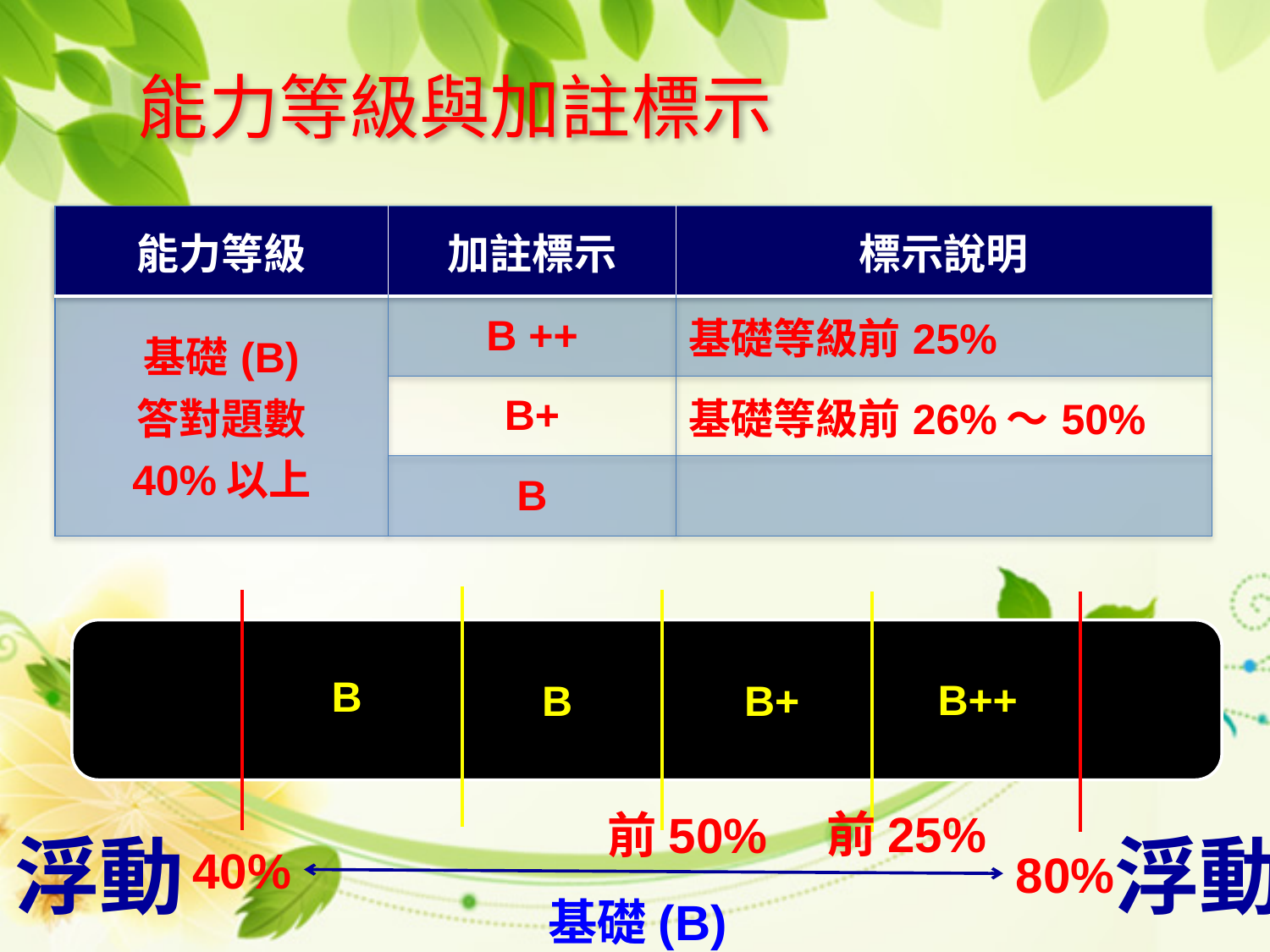

# 能力等級與加註標示
| 能力等級 | 加註標示 | 標示說明 |
| --- | --- | --- |
| 基礎(B) 答對題數 40%以上 | B ++ | 基礎等級前25% |
|  | B+ | 基礎等級前26%～50% |
|  | B |  |

B
B++
B
B+
前25%
前50%
浮動
浮動
40%
80%
基礎(B)